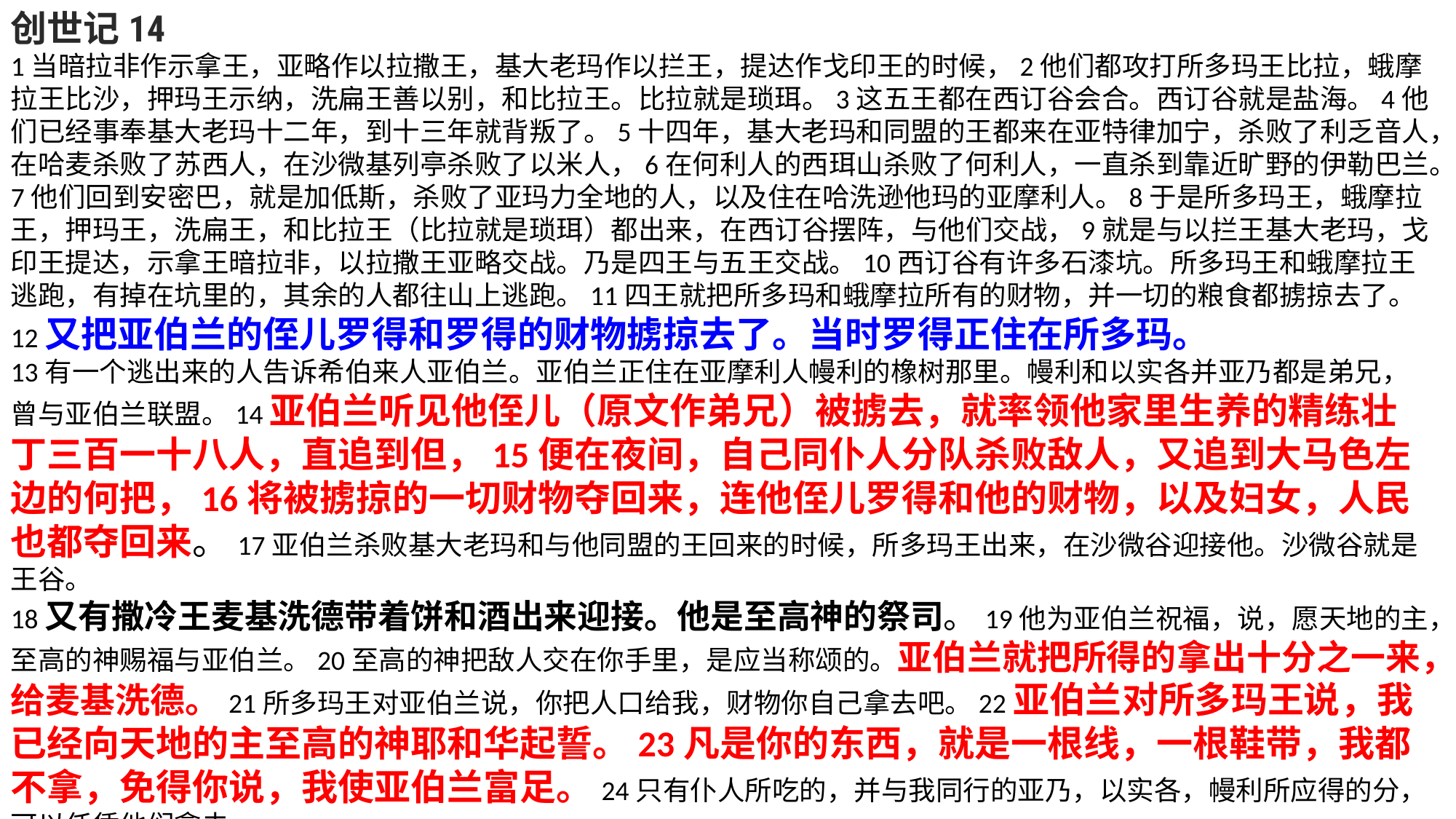

创世记14
1当暗拉非作示拿王，亚略作以拉撒王，基大老玛作以拦王，提达作戈印王的时候，2他们都攻打所多玛王比拉，蛾摩拉王比沙，押玛王示纳，洗扁王善以别，和比拉王。比拉就是琐珥。3这五王都在西订谷会合。西订谷就是盐海。4他们已经事奉基大老玛十二年，到十三年就背叛了。5十四年，基大老玛和同盟的王都来在亚特律加宁，杀败了利乏音人，在哈麦杀败了苏西人，在沙微基列亭杀败了以米人，6在何利人的西珥山杀败了何利人，一直杀到靠近旷野的伊勒巴兰。7他们回到安密巴，就是加低斯，杀败了亚玛力全地的人，以及住在哈洗逊他玛的亚摩利人。8于是所多玛王，蛾摩拉王，押玛王，洗扁王，和比拉王（比拉就是琐珥）都出来，在西订谷摆阵，与他们交战，9就是与以拦王基大老玛，戈印王提达，示拿王暗拉非，以拉撒王亚略交战。乃是四王与五王交战。10西订谷有许多石漆坑。所多玛王和蛾摩拉王逃跑，有掉在坑里的，其余的人都往山上逃跑。11四王就把所多玛和蛾摩拉所有的财物，并一切的粮食都掳掠去了。12又把亚伯兰的侄儿罗得和罗得的财物掳掠去了。当时罗得正住在所多玛。
13有一个逃出来的人告诉希伯来人亚伯兰。亚伯兰正住在亚摩利人幔利的橡树那里。幔利和以实各并亚乃都是弟兄，曾与亚伯兰联盟。14亚伯兰听见他侄儿（原文作弟兄）被掳去，就率领他家里生养的精练壮丁三百一十八人，直追到但，15便在夜间，自己同仆人分队杀败敌人，又追到大马色左边的何把，16将被掳掠的一切财物夺回来，连他侄儿罗得和他的财物，以及妇女，人民也都夺回来。17亚伯兰杀败基大老玛和与他同盟的王回来的时候，所多玛王出来，在沙微谷迎接他。沙微谷就是王谷。
18又有撒冷王麦基洗德带着饼和酒出来迎接。他是至高神的祭司。19他为亚伯兰祝福，说，愿天地的主，至高的神赐福与亚伯兰。20至高的神把敌人交在你手里，是应当称颂的。亚伯兰就把所得的拿出十分之一来，给麦基洗德。21所多玛王对亚伯兰说，你把人口给我，财物你自己拿去吧。22亚伯兰对所多玛王说，我已经向天地的主至高的神耶和华起誓。23凡是你的东西，就是一根线，一根鞋带，我都不拿，免得你说，我使亚伯兰富足。24只有仆人所吃的，并与我同行的亚乃，以实各，幔利所应得的分，可以任凭他们拿去。